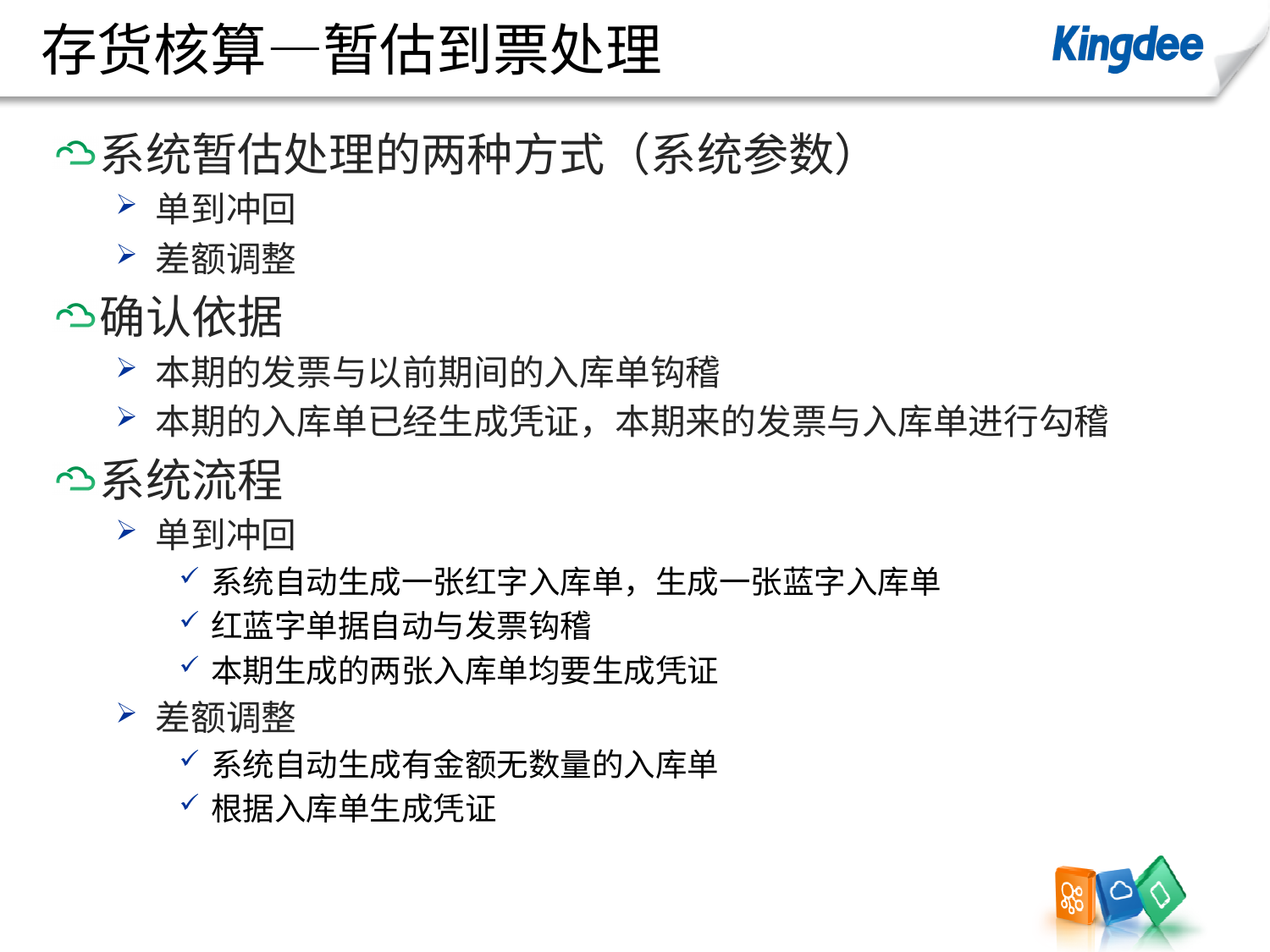

# 存货核算—暂估到票处理
系统暂估处理的两种方式（系统参数）
单到冲回
差额调整
确认依据
本期的发票与以前期间的入库单钩稽
本期的入库单已经生成凭证，本期来的发票与入库单进行勾稽
系统流程
单到冲回
系统自动生成一张红字入库单，生成一张蓝字入库单
红蓝字单据自动与发票钩稽
本期生成的两张入库单均要生成凭证
差额调整
系统自动生成有金额无数量的入库单
根据入库单生成凭证